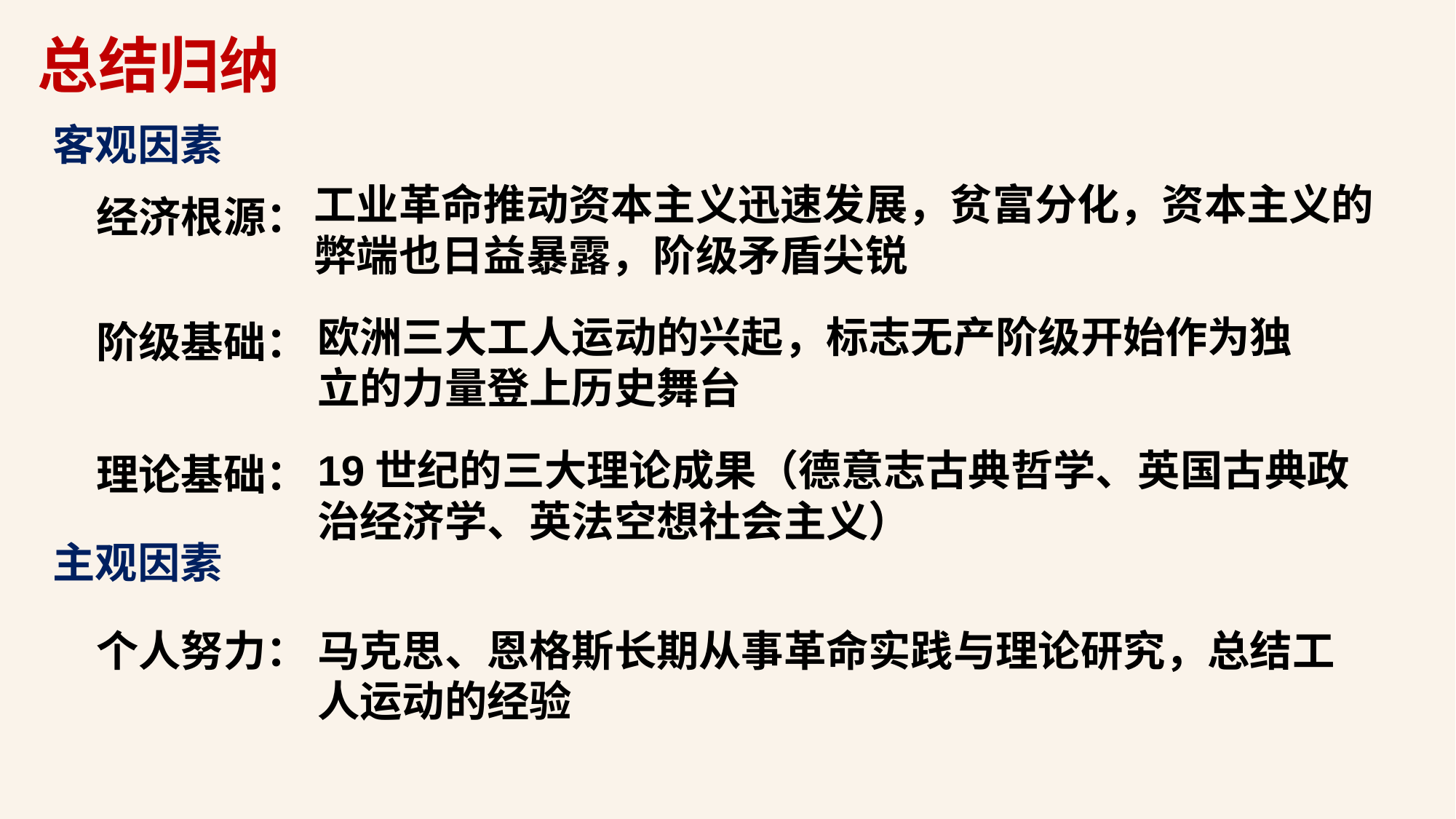

总结归纳
客观因素
工业革命推动资本主义迅速发展，贫富分化，资本主义的弊端也日益暴露，阶级矛盾尖锐
经济根源：
欧洲三大工人运动的兴起，标志无产阶级开始作为独立的力量登上历史舞台
阶级基础：
19世纪的三大理论成果（德意志古典哲学、英国古典政治经济学、英法空想社会主义）
理论基础：
主观因素
个人努力：
马克思、恩格斯长期从事革命实践与理论研究，总结工人运动的经验